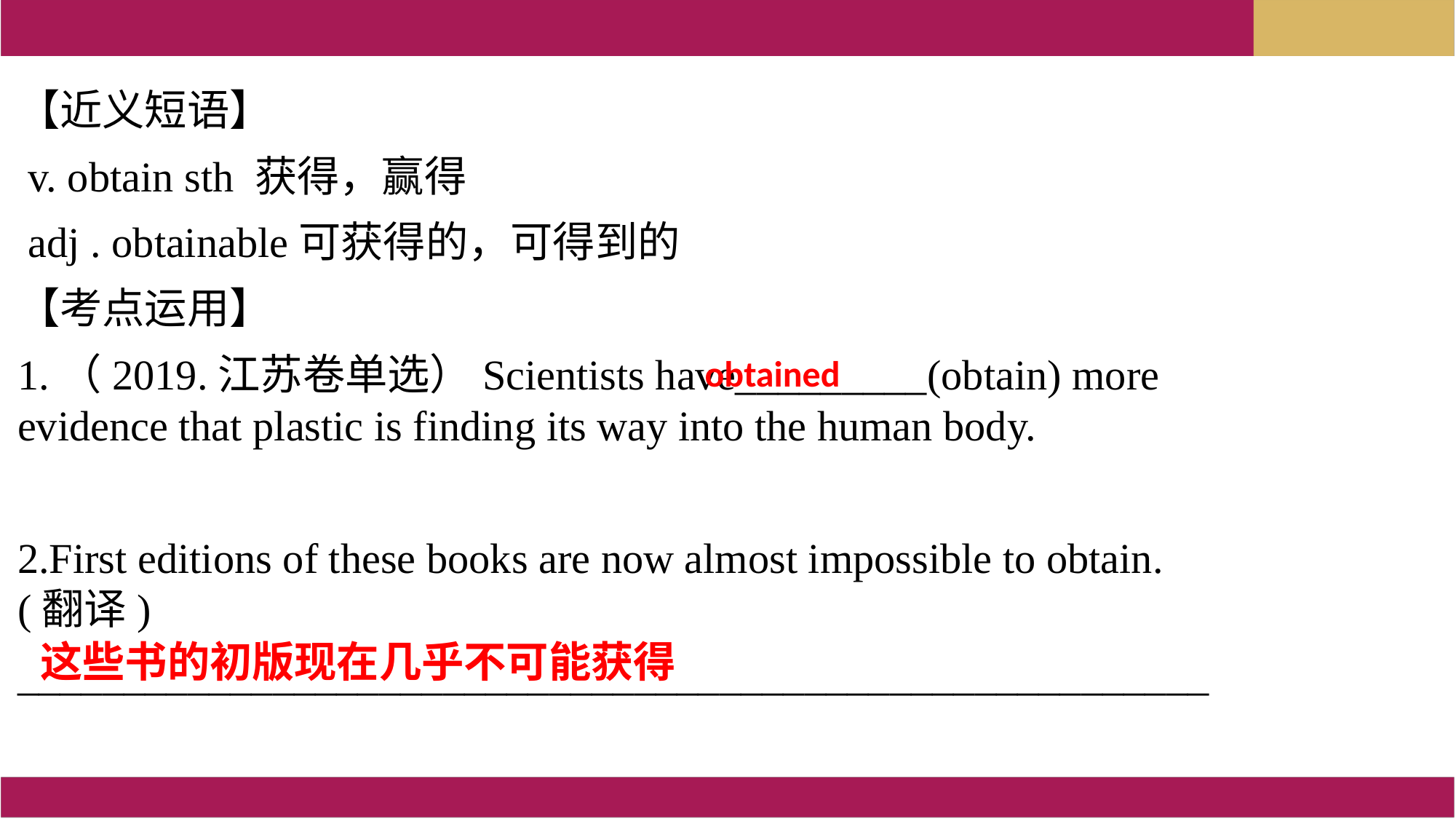

【近义短语】
 v. obtain sth 获得，赢得
 adj . obtainable可获得的，可得到的
【考点运用】
1.（2019.江苏卷单选）Scientists have_________(obtain) more evidence that plastic is finding its way into the human body.

2.First editions of these books are now almost impossible to obtain.(翻译)
________________________________________________________
obtained
这些书的初版现在几乎不可能获得